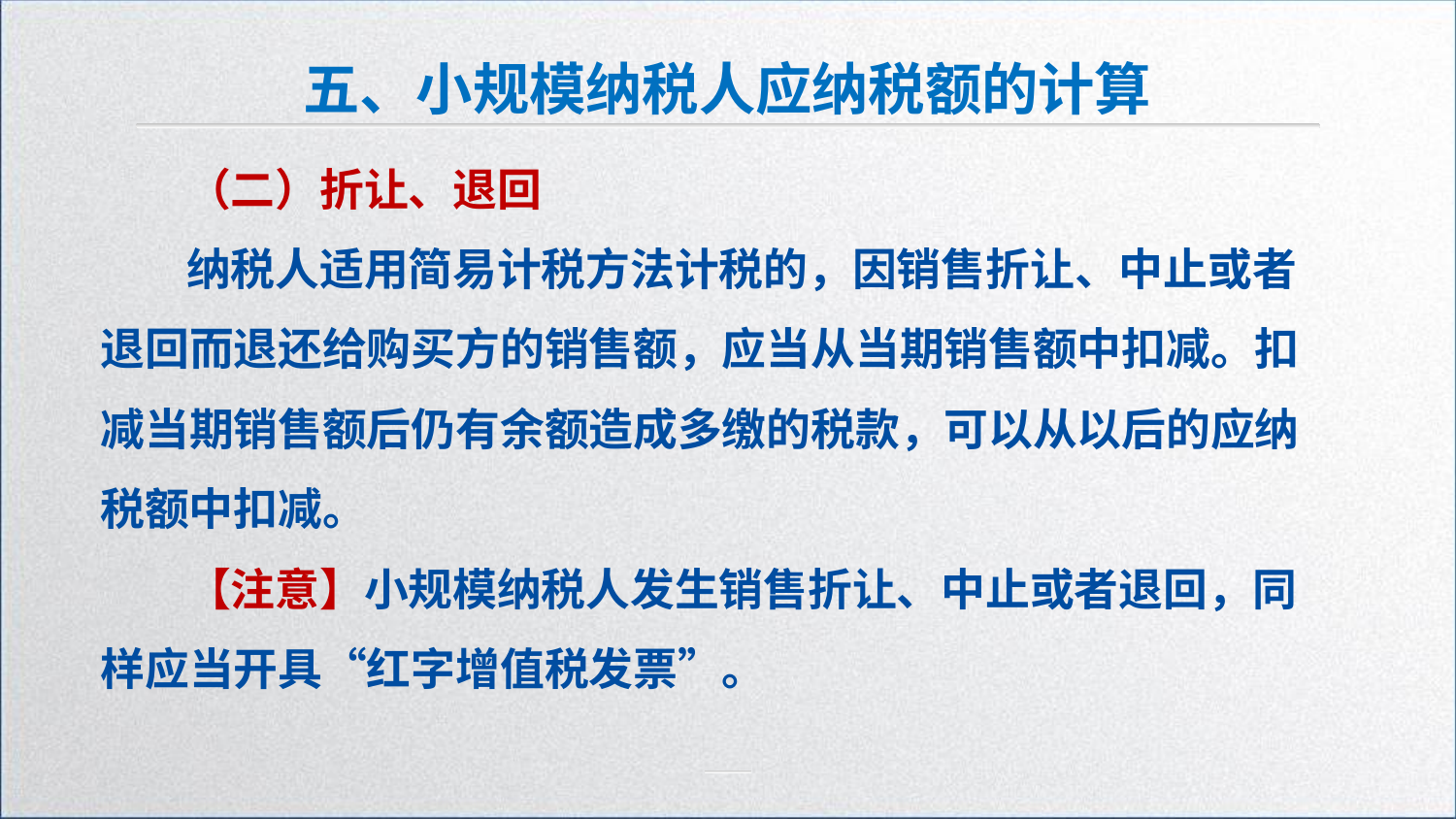

五、小规模纳税人应纳税额的计算
（二）折让、退回
纳税人适用简易计税方法计税的，因销售折让、中止或者退回而退还给购买方的销售额，应当从当期销售额中扣减。扣减当期销售额后仍有余额造成多缴的税款，可以从以后的应纳税额中扣减。
【注意】小规模纳税人发生销售折让、中止或者退回，同样应当开具“红字增值税发票”。